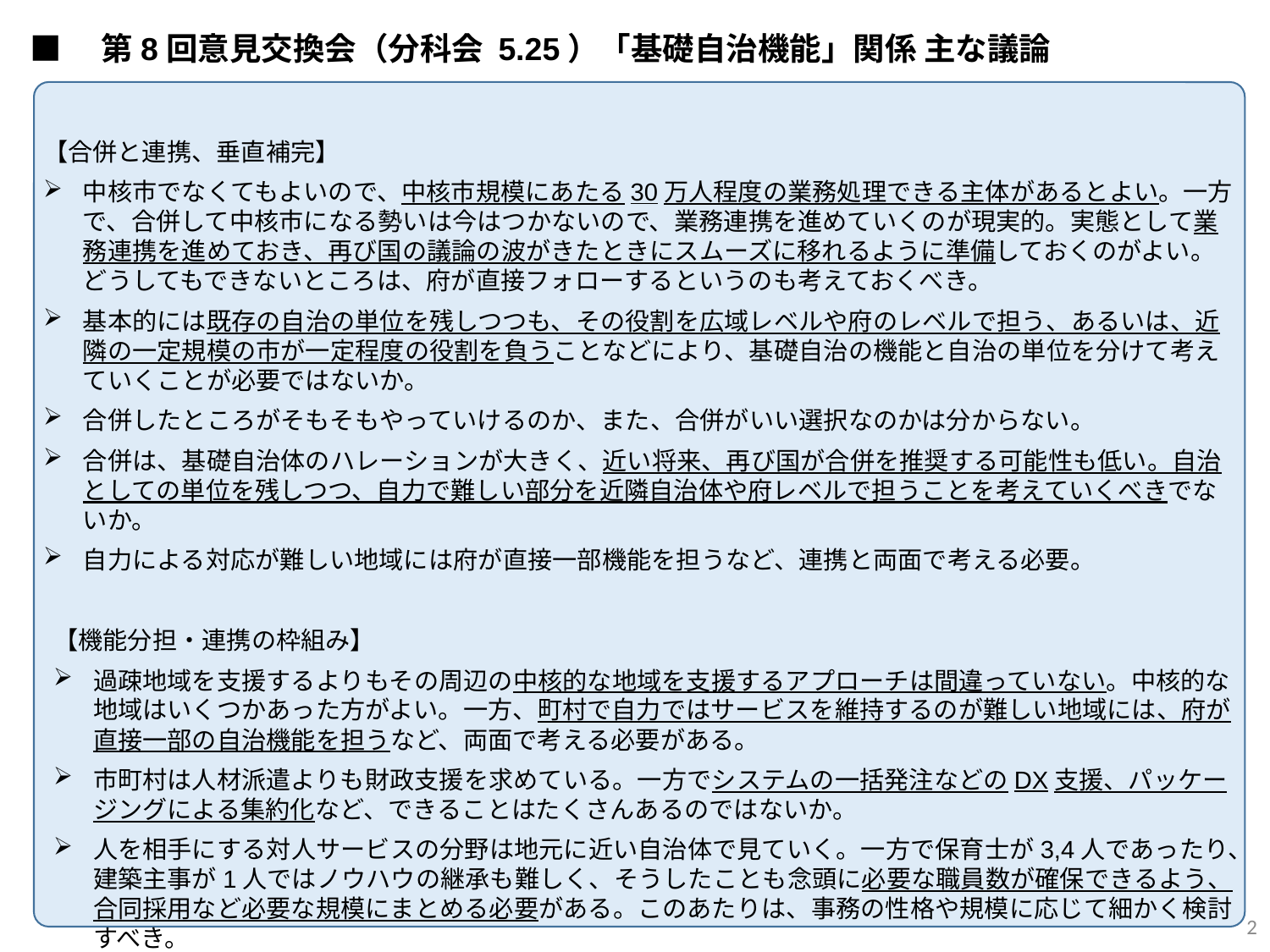

■　第8回意見交換会（分科会 5.25）「基礎自治機能」関係 主な議論

【合併と連携、垂直補完】
中核市でなくてもよいので、中核市規模にあたる30万人程度の業務処理できる主体があるとよい。一方で、合併して中核市になる勢いは今はつかないので、業務連携を進めていくのが現実的。実態として業務連携を進めておき、再び国の議論の波がきたときにスムーズに移れるように準備しておくのがよい。どうしてもできないところは、府が直接フォローするというのも考えておくべき。
基本的には既存の自治の単位を残しつつも、その役割を広域レベルや府のレベルで担う、あるいは、近隣の一定規模の市が一定程度の役割を負うことなどにより、基礎自治の機能と自治の単位を分けて考えていくことが必要ではないか。
合併したところがそもそもやっていけるのか、また、合併がいい選択なのかは分からない。
合併は、基礎自治体のハレーションが大きく、近い将来、再び国が合併を推奨する可能性も低い。自治としての単位を残しつつ、自力で難しい部分を近隣自治体や府レベルで担うことを考えていくべきでないか。
自力による対応が難しい地域には府が直接一部機能を担うなど、連携と両面で考える必要。

【機能分担・連携の枠組み】
過疎地域を支援するよりもその周辺の中核的な地域を支援するアプローチは間違っていない。中核的な地域はいくつかあった方がよい。一方、町村で自力ではサービスを維持するのが難しい地域には、府が直接一部の自治機能を担うなど、両面で考える必要がある。
市町村は人材派遣よりも財政支援を求めている。一方でシステムの一括発注などのDX支援、パッケージングによる集約化など、できることはたくさんあるのではないか。
人を相手にする対人サービスの分野は地元に近い自治体で見ていく。一方で保育士が3,4人であったり、建築主事が1人ではノウハウの継承も難しく、そうしたことも念頭に必要な職員数が確保できるよう、合同採用など必要な規模にまとめる必要がある。このあたりは、事務の性格や規模に応じて細かく検討すべき。

2